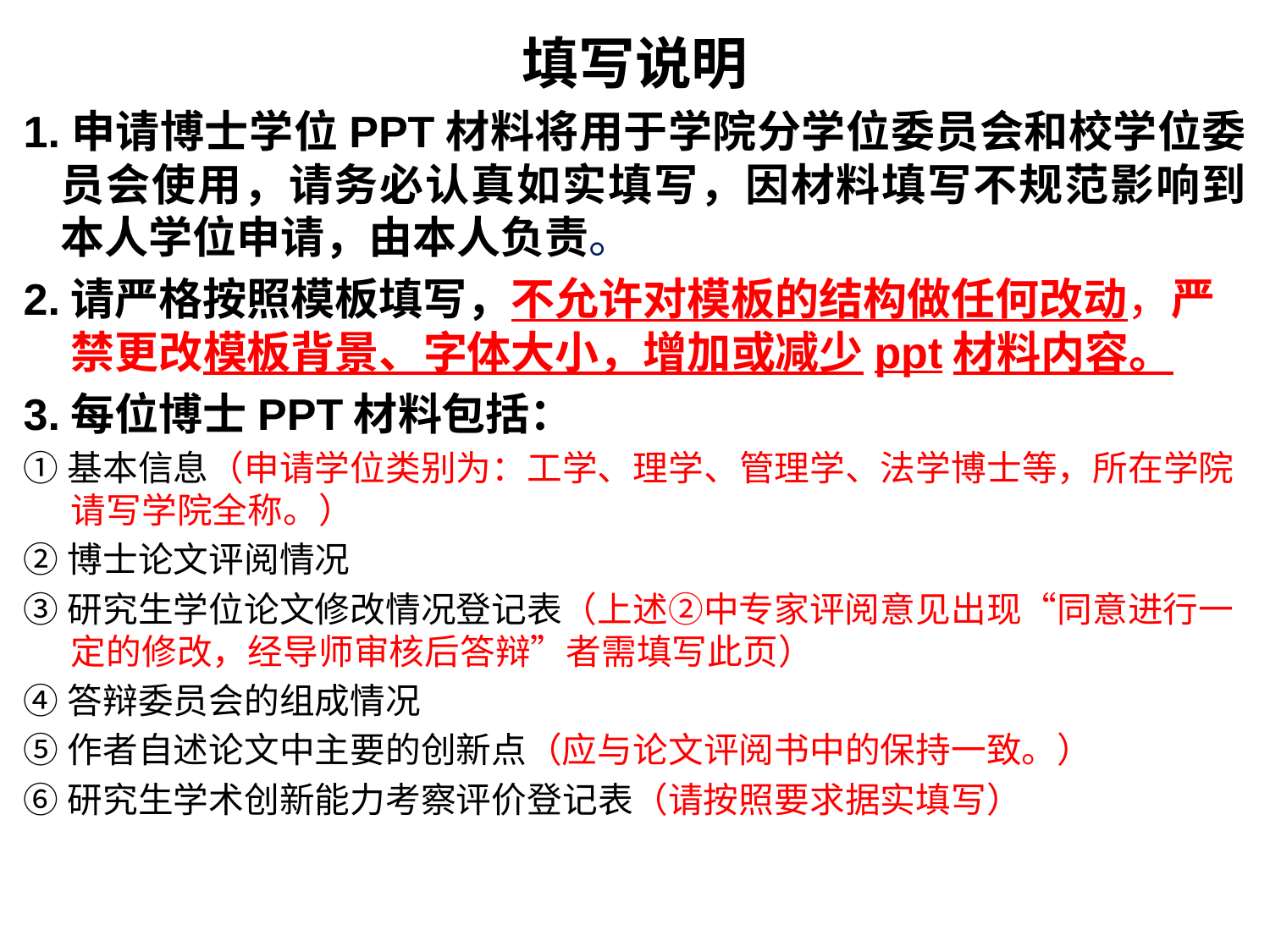

填写说明
1.申请博士学位PPT材料将用于学院分学位委员会和校学位委员会使用，请务必认真如实填写，因材料填写不规范影响到本人学位申请，由本人负责。
2.请严格按照模板填写，不允许对模板的结构做任何改动，严禁更改模板背景、字体大小，增加或减少ppt材料内容。
3.每位博士PPT材料包括：
①基本信息（申请学位类别为：工学、理学、管理学、法学博士等，所在学院请写学院全称。）
②博士论文评阅情况
③研究生学位论文修改情况登记表（上述②中专家评阅意见出现“同意进行一定的修改，经导师审核后答辩”者需填写此页）
④答辩委员会的组成情况
⑤作者自述论文中主要的创新点（应与论文评阅书中的保持一致。）
⑥研究生学术创新能力考察评价登记表（请按照要求据实填写）